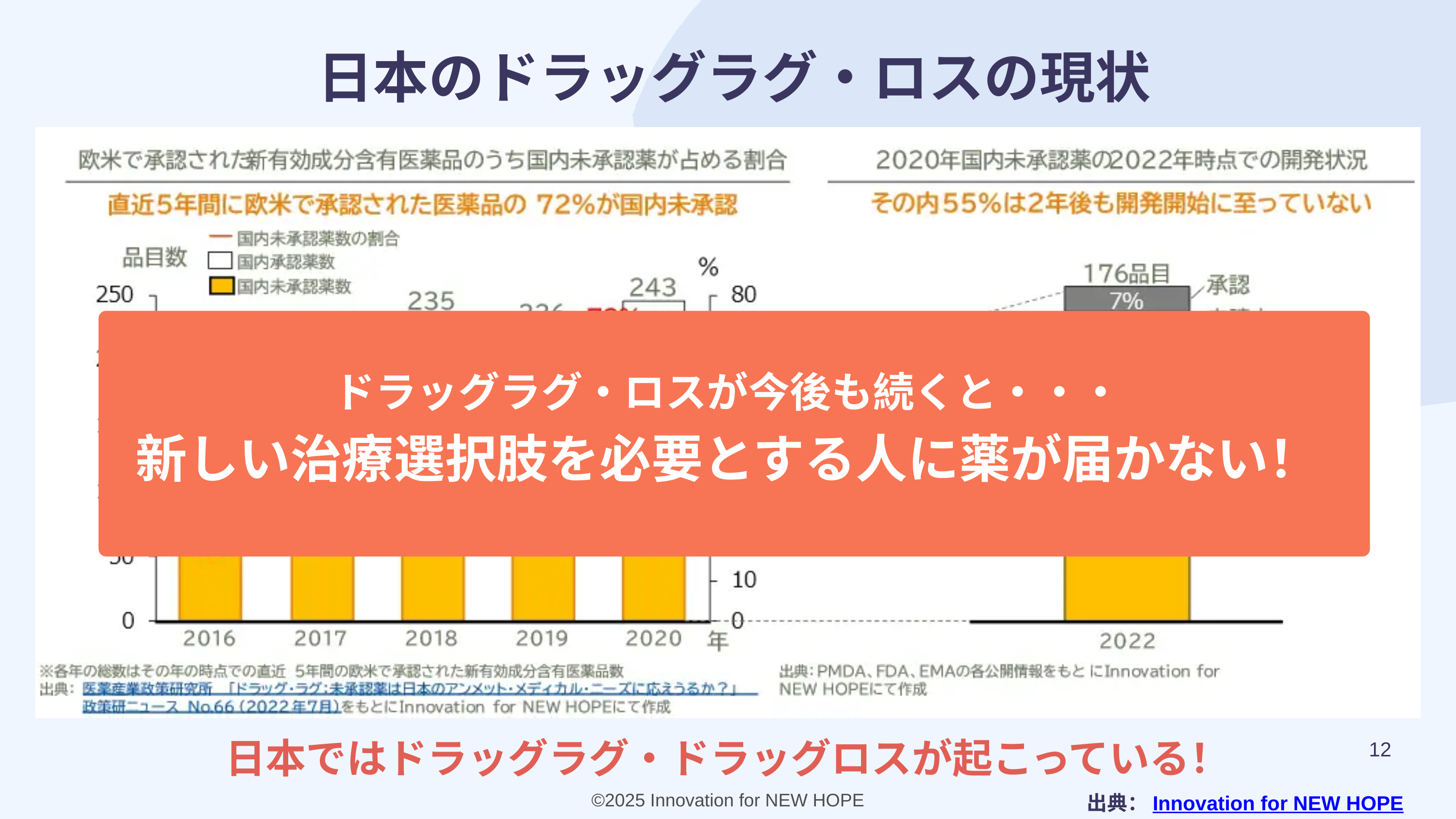

日本のドラッグラグ・ロスの現状

ドラッグラグ・ロスが今後も続くと・・・
新しい治療選択肢を必要とする人に薬が届かない！

日本ではドラッグラグ・ドラッグロスが起こっている！
12
©2025 Innovation for NEW HOPE
出典：Innovation for NEW HOPE